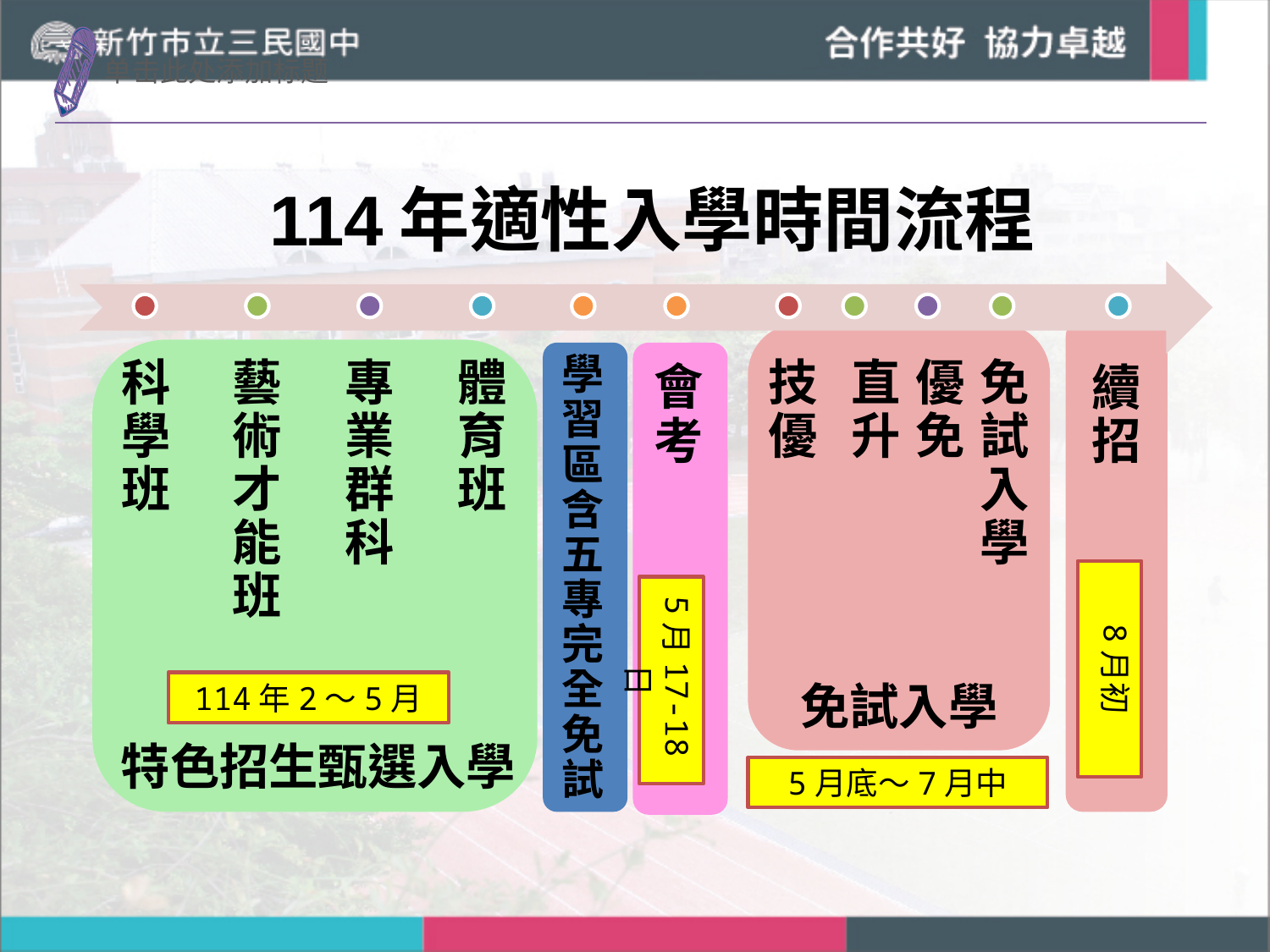

114年適性入學時間流程

8月初

免試入學
科學班
藝術才能班
專業群科
體育班
技優
直升
優免
免試入學

會考

114年2～5月
特色招生甄選入學
續招
學習區含五專完
全
免
試

5月17-18日
5月底～7月中